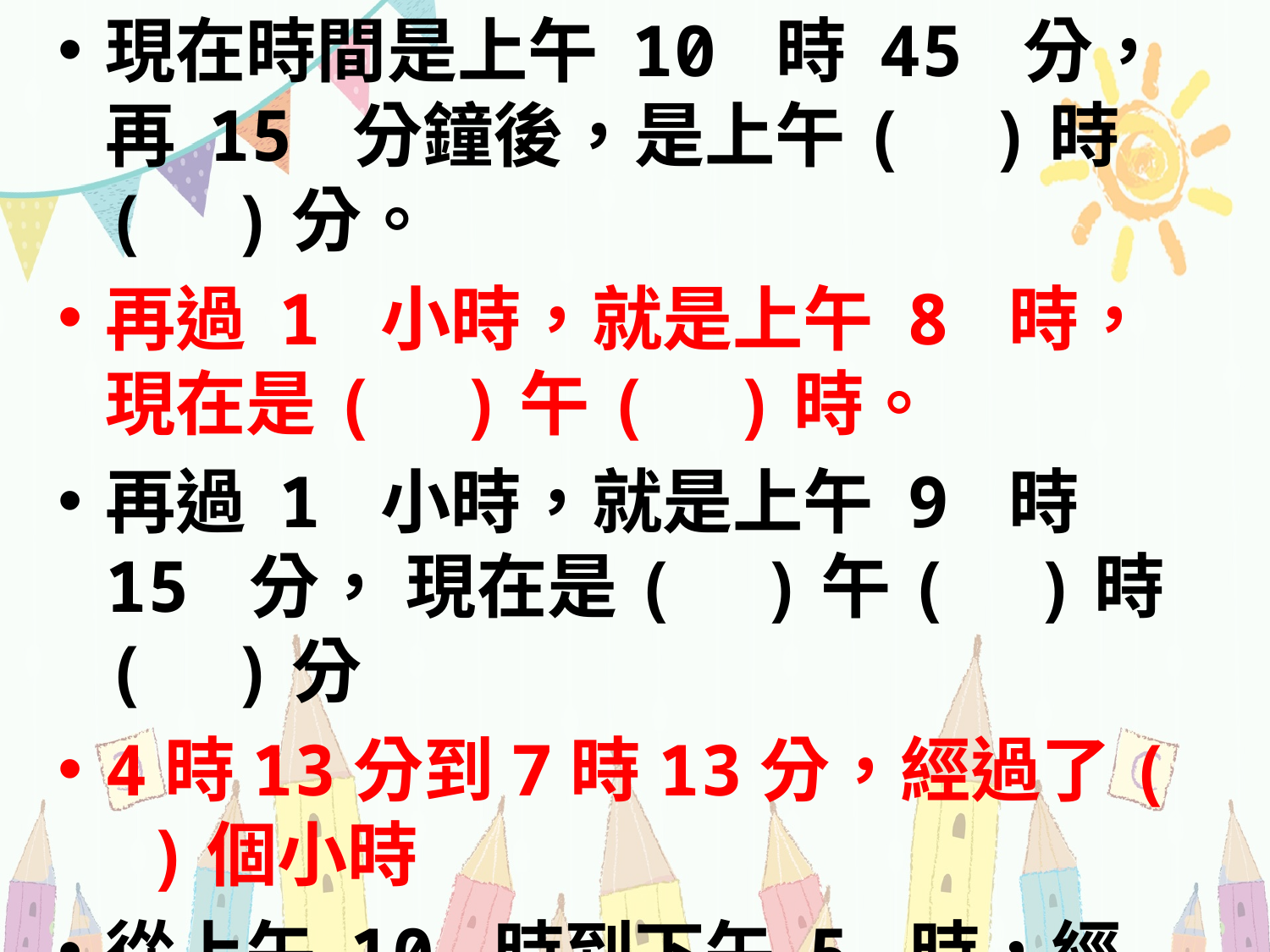

現在時間是上午 10 時 45 分，再 15 分鐘後，是上午(  )時(  )分。
再過 1 小時，就是上午 8 時， 現在是(  )午(  )時。
再過 1 小時，就是上午 9 時 15 分， 現在是(  )午(  )時(  )分
4時13分到7時13分，經過了(  )個小時
從上午 10 時到下午 5 時，經過了(   ) 小時。